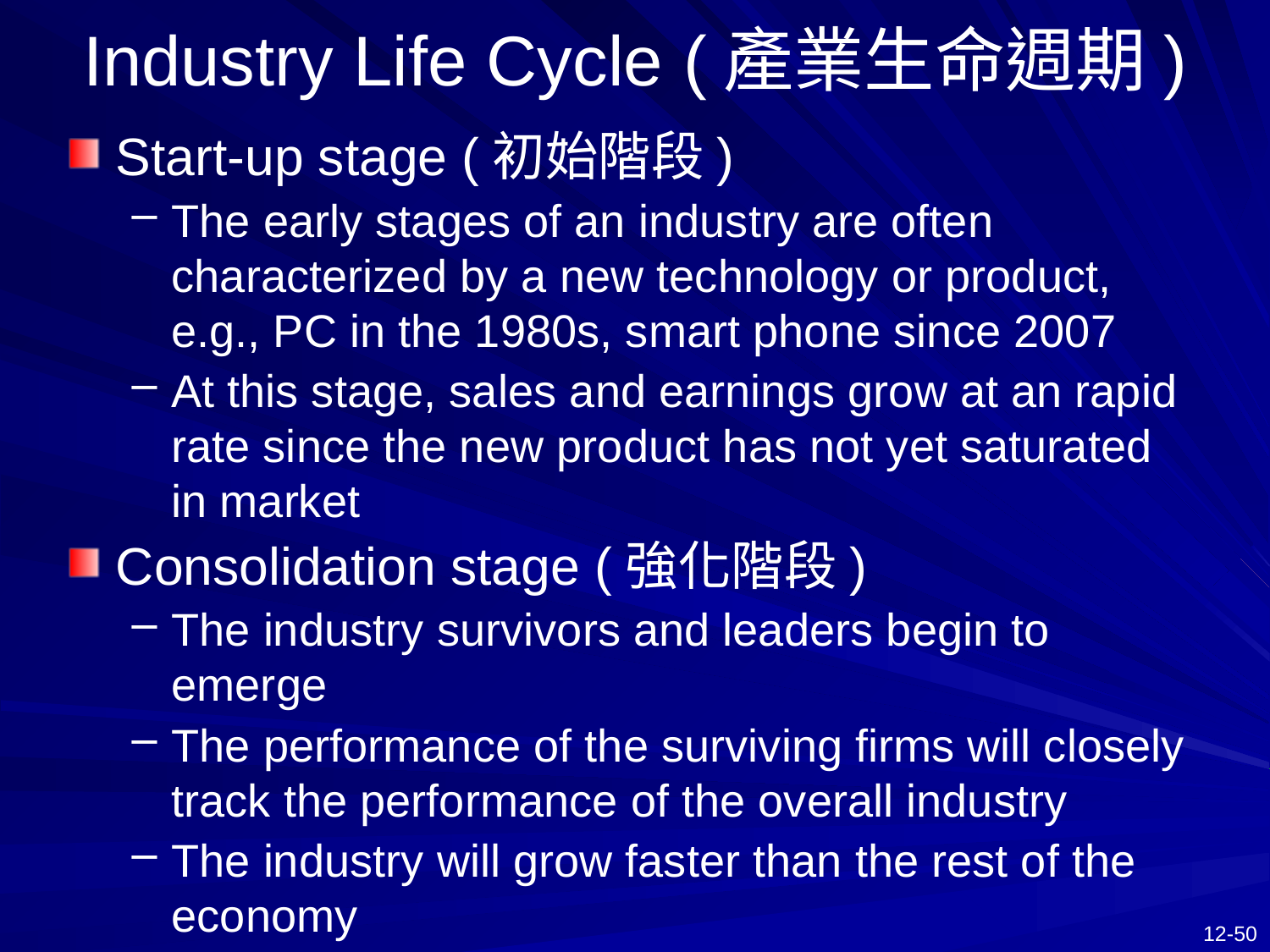

# Industry Life Cycle (產業生命週期)
Start-up stage (初始階段)
The early stages of an industry are often characterized by a new technology or product, e.g., PC in the 1980s, smart phone since 2007
At this stage, sales and earnings grow at an rapid rate since the new product has not yet saturated in market
Consolidation stage (強化階段)
The industry survivors and leaders begin to emerge
The performance of the surviving firms will closely track the performance of the overall industry
The industry will grow faster than the rest of the economy